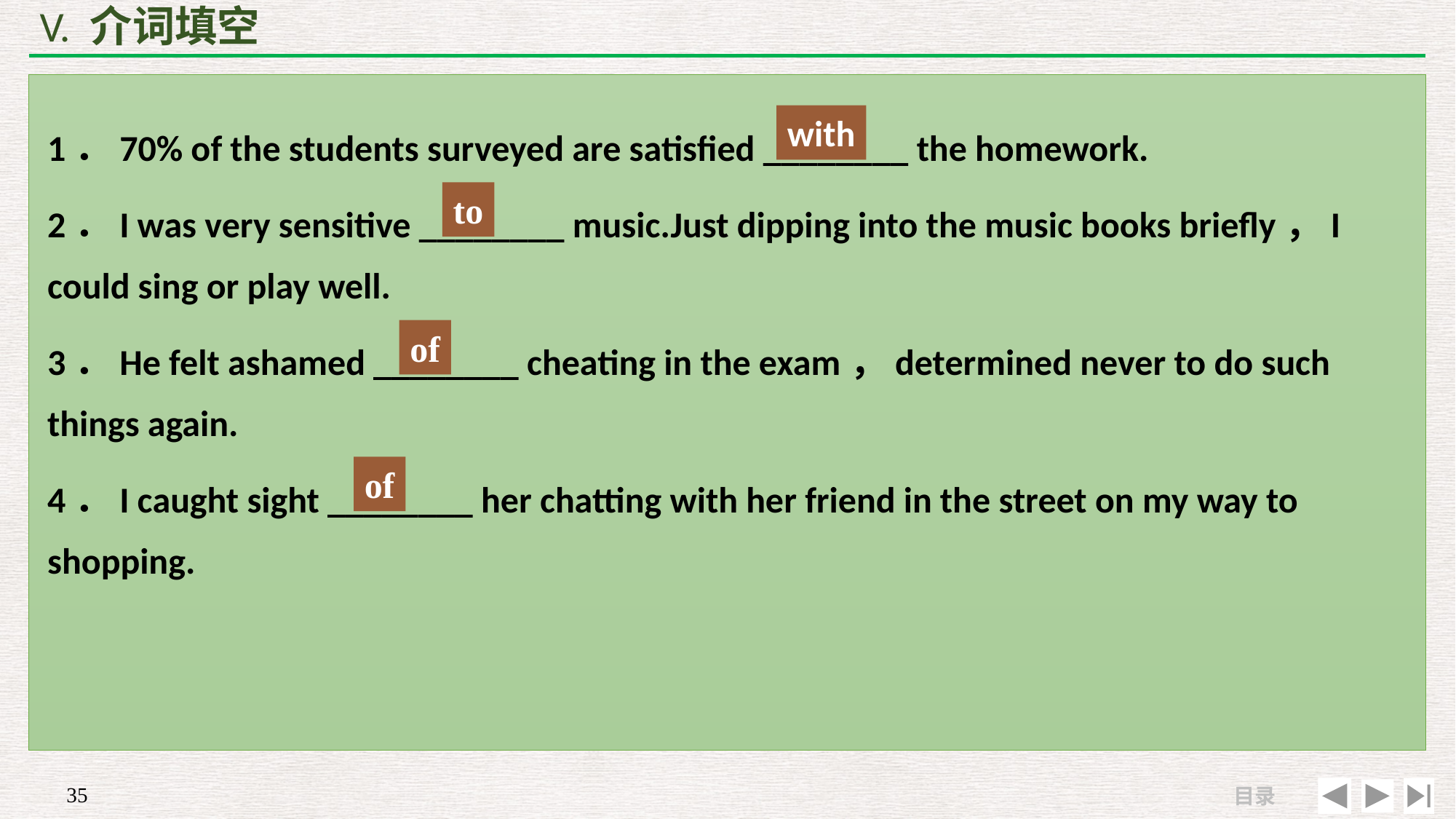

# V. 介词填空

1．70% of the students surveyed are satisfied ________ the homework.
2．I was very sensitive ________ music.Just dipping into the music books briefly，I could sing or play well.
3．He felt ashamed ________ cheating in the exam，determined never to do such things again.
4．I caught sight ________ her chatting with her friend in the street on my way to shopping.
with
to
of
of